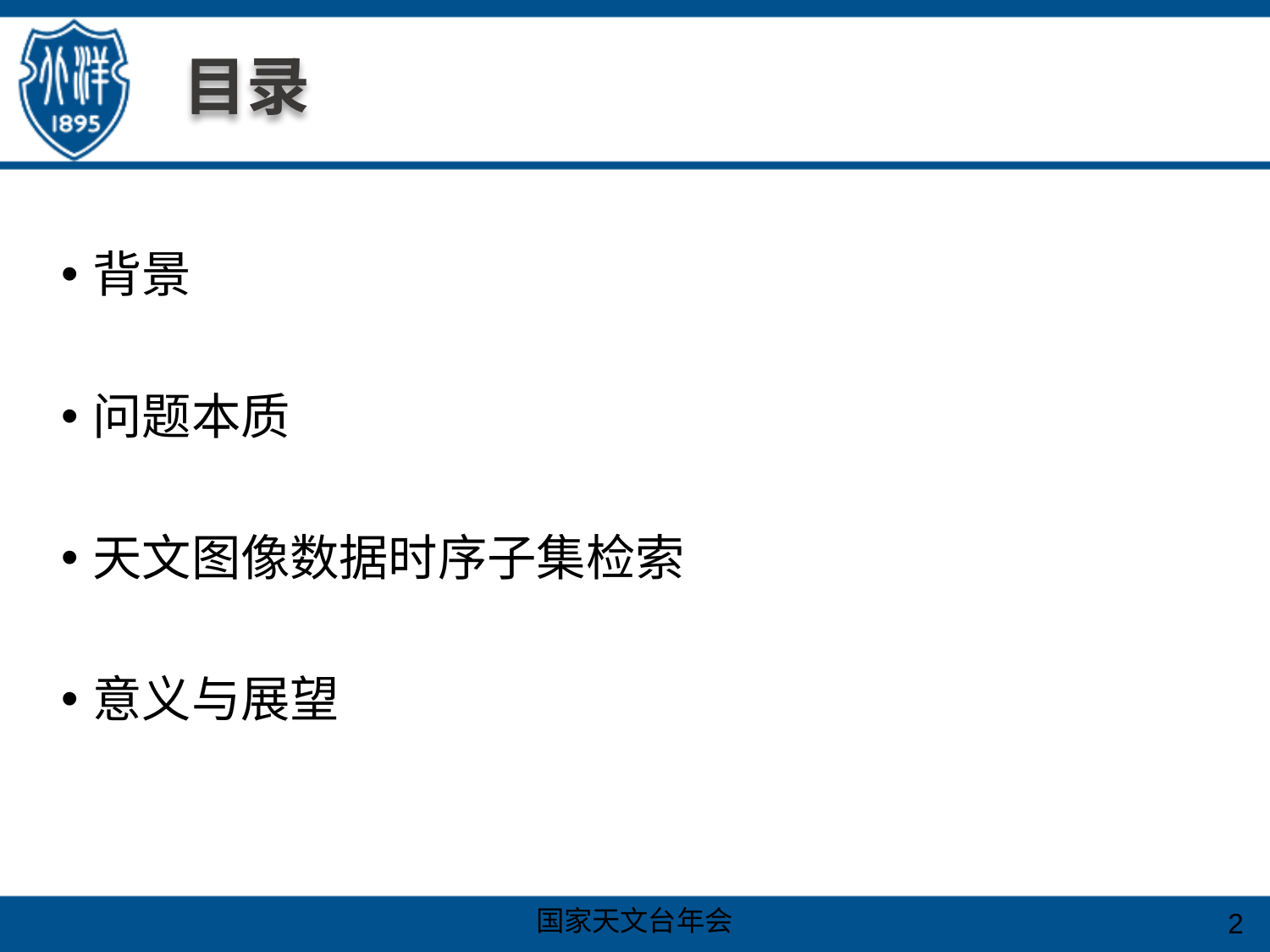

# 目录
背景

问题本质

天文图像数据时序子集检索

意义与展望

2
国家天文台年会